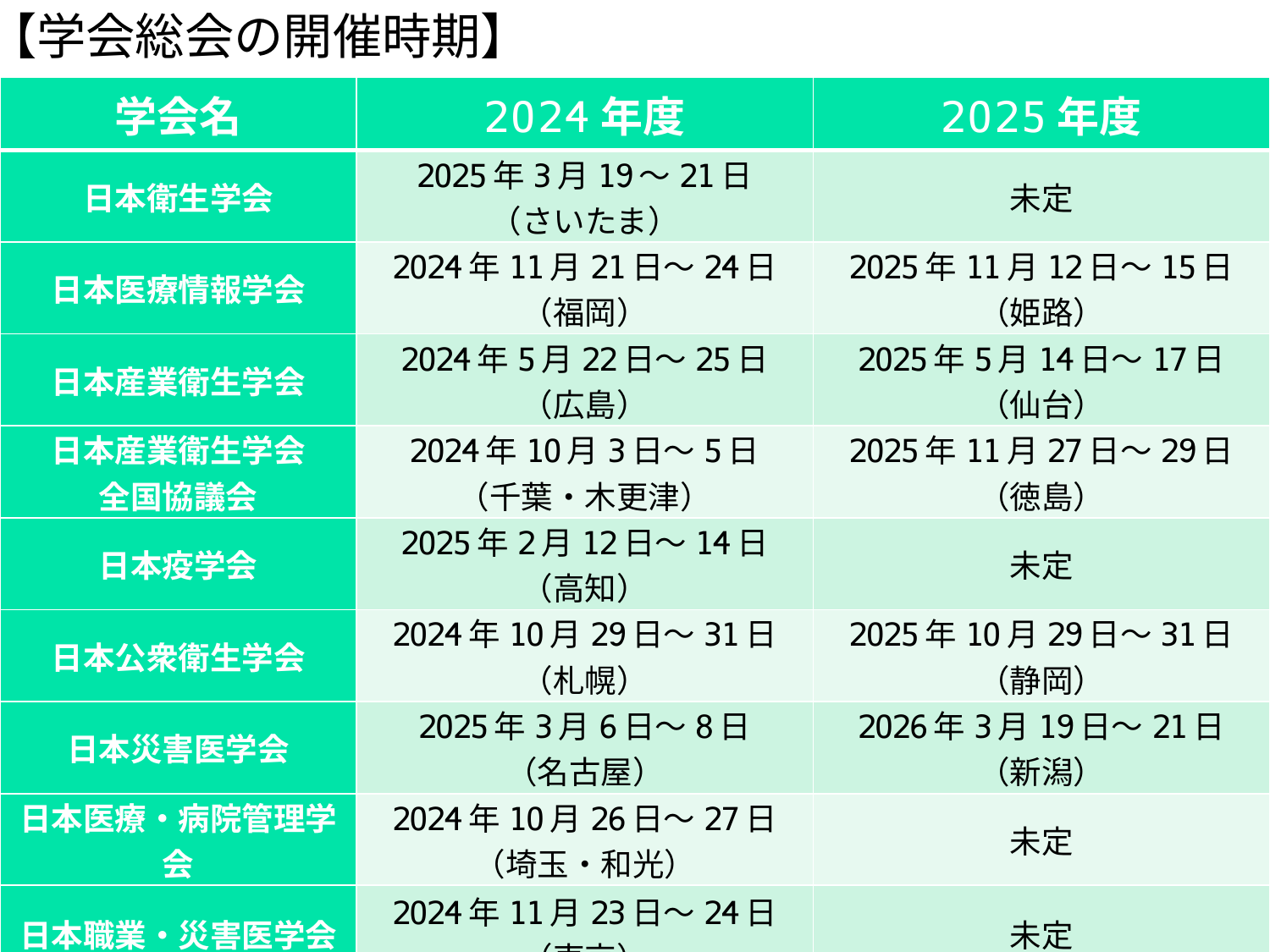

【学会総会の開催時期】
| 学会名 | 2024年度 | 2025年度 |
| --- | --- | --- |
| 日本衛生学会 | 2025年3月19～21日 （さいたま） | 未定 |
| 日本医療情報学会 | 2024年11月21日～24日 （福岡） | 2025年11月12日～15日 （姫路） |
| 日本産業衛生学会 | 2024年5月22日～25日 （広島） | 2025年5月14日～17日 （仙台） |
| 日本産業衛生学会 全国協議会 | 2024年10月3日～5日 （千葉・木更津） | 2025年11月27日～29日 （徳島） |
| 日本疫学会 | 2025年2月12日～14日 （高知） | 未定 |
| 日本公衆衛生学会 | 2024年10月29日～31日 （札幌） | 2025年10月29日～31日 （静岡） |
| 日本災害医学会 | 2025年3月6日～8日 （名古屋） | 2026年3月19日～21日 （新潟） |
| 日本医療・病院管理学会 | 2024年10月26日～27日 （埼玉・和光） | 未定 |
| 日本職業・災害医学会 | 2024年11月23日～24日 （東京） | 未定 |